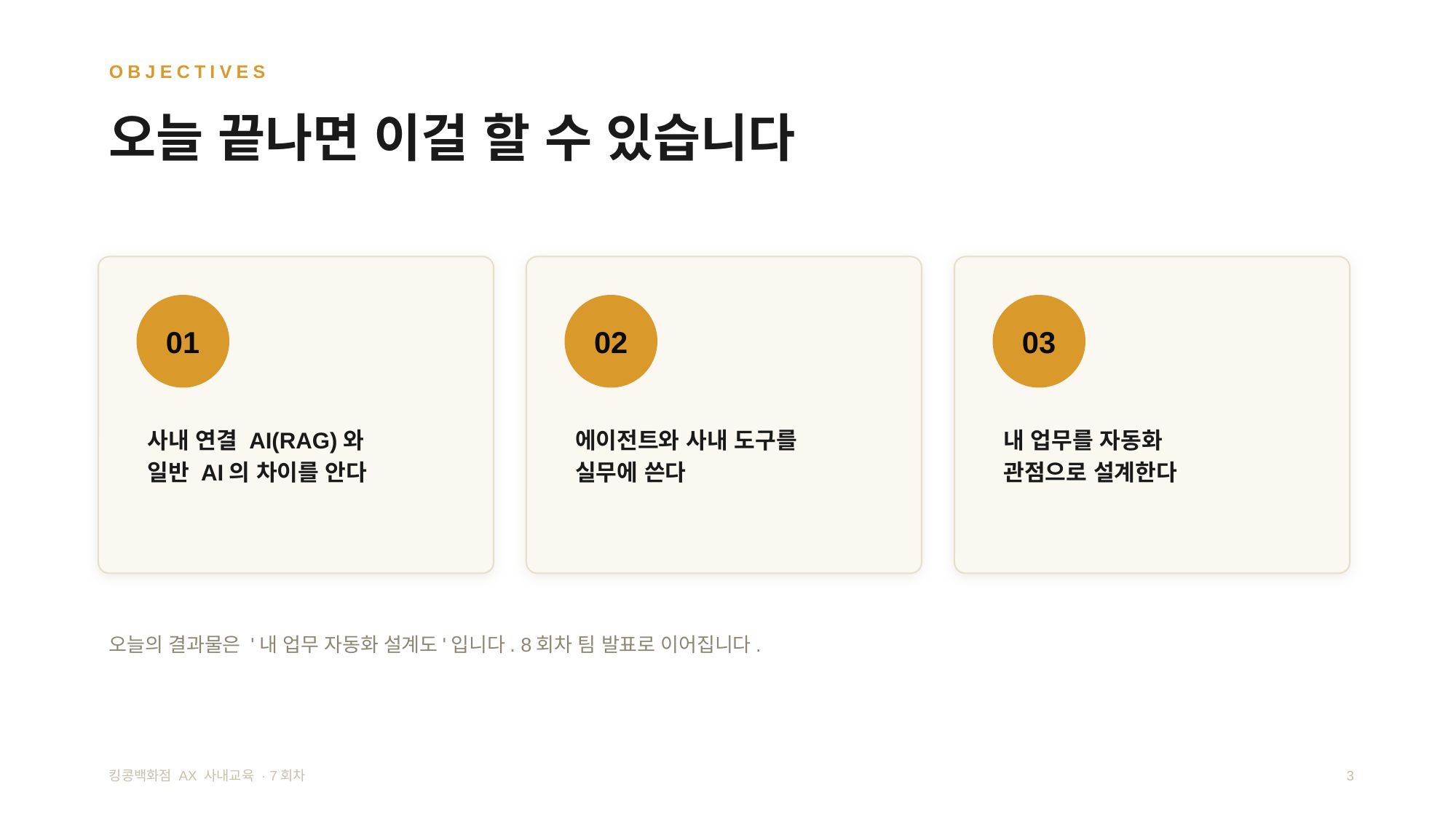

OBJECTIVES
오늘 끝나면 이걸 할 수 있습니다

01

02

03
사내 연결 AI(RAG)와
일반 AI의 차이를 안다
에이전트와 사내 도구를
실무에 쓴다
내 업무를 자동화
관점으로 설계한다
오늘의 결과물은 '내 업무 자동화 설계도'입니다. 8회차 팀 발표로 이어집니다.
킹콩백화점 AX 사내교육 · 7회차
3